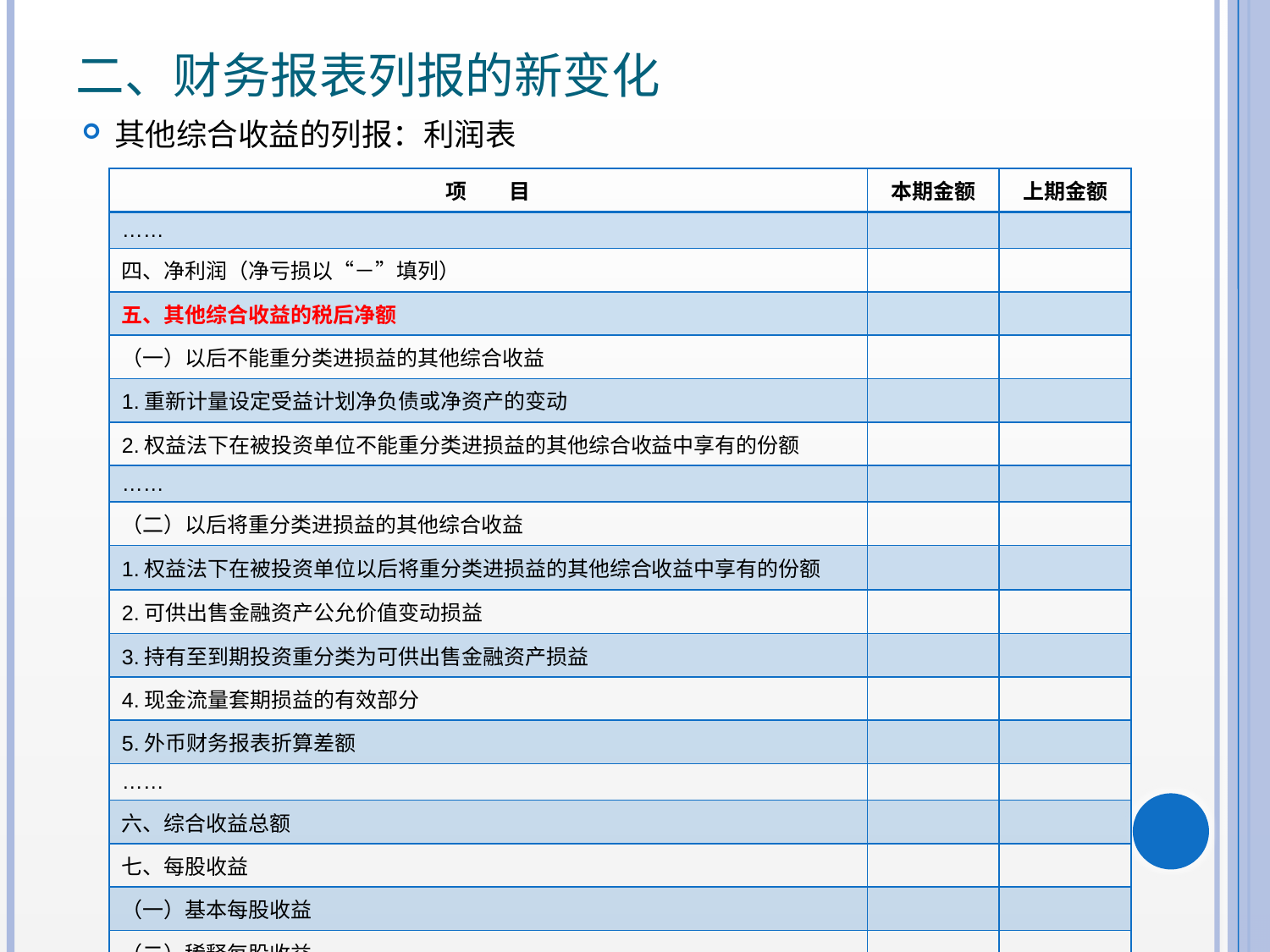

# 二、财务报表列报的新变化
其他综合收益的列报：利润表
| 项　　目 | 本期金额 | 上期金额 |
| --- | --- | --- |
| …… |  |  |
| 四、净利润（净亏损以“－”填列） |  |  |
| 五、其他综合收益的税后净额 |  |  |
| （一）以后不能重分类进损益的其他综合收益 |  |  |
| 1.重新计量设定受益计划净负债或净资产的变动 |  |  |
| 2.权益法下在被投资单位不能重分类进损益的其他综合收益中享有的份额 |  |  |
| …… |  |  |
| （二）以后将重分类进损益的其他综合收益 |  |  |
| 1.权益法下在被投资单位以后将重分类进损益的其他综合收益中享有的份额 |  |  |
| 2.可供出售金融资产公允价值变动损益 |  |  |
| 3.持有至到期投资重分类为可供出售金融资产损益 |  |  |
| 4.现金流量套期损益的有效部分 |  |  |
| 5.外币财务报表折算差额 |  |  |
| …… |  |  |
| 六、综合收益总额 |  |  |
| 七、每股收益 |  |  |
| （一）基本每股收益 |  |  |
| （二）稀释每股收益 |  |  |